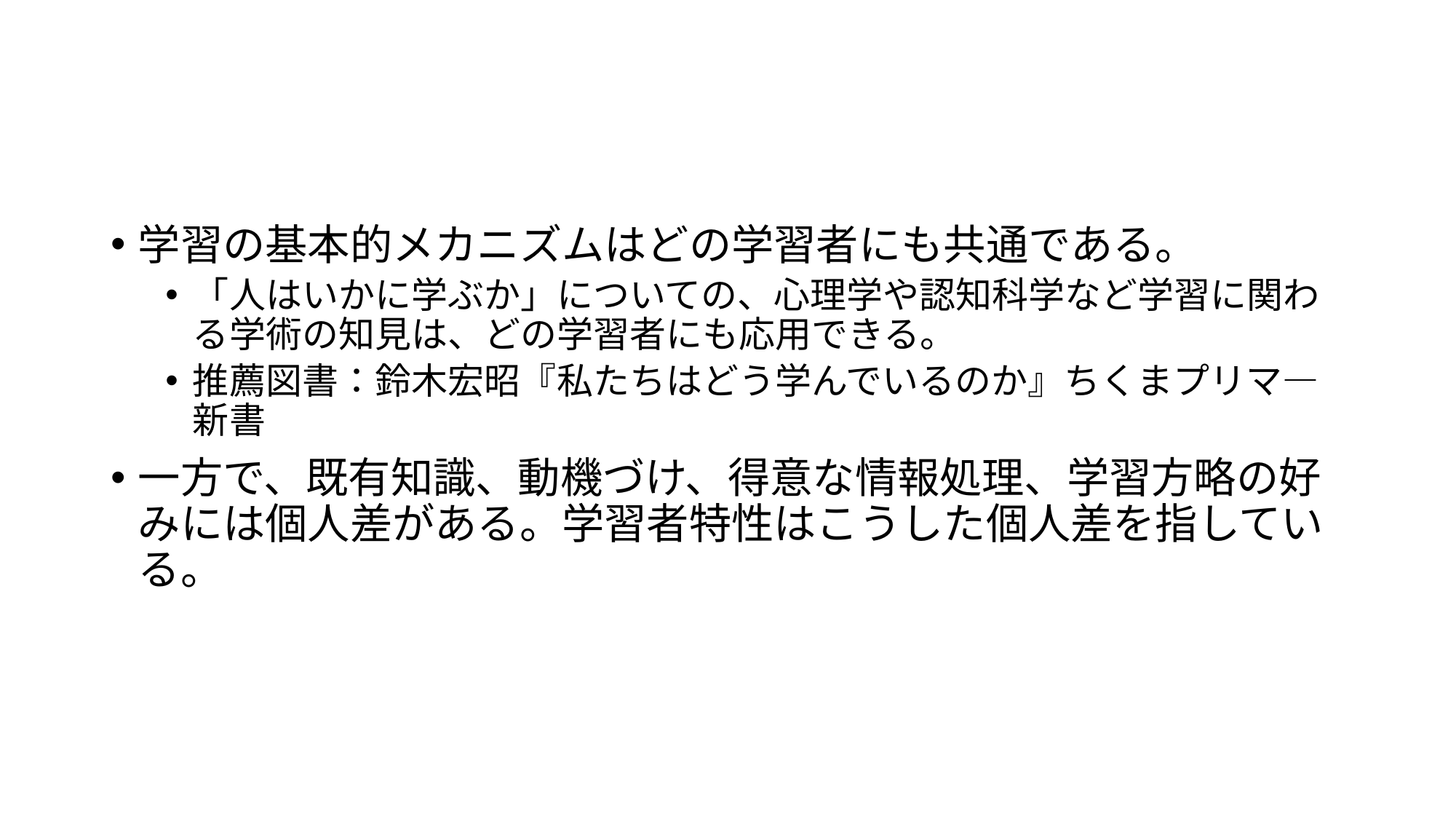

#
学習の基本的メカニズムはどの学習者にも共通である。
「人はいかに学ぶか」についての、心理学や認知科学など学習に関わる学術の知見は、どの学習者にも応用できる。
推薦図書：鈴木宏昭『私たちはどう学んでいるのか』ちくまプリマ―新書
一方で、既有知識、動機づけ、得意な情報処理、学習方略の好みには個人差がある。学習者特性はこうした個人差を指している。